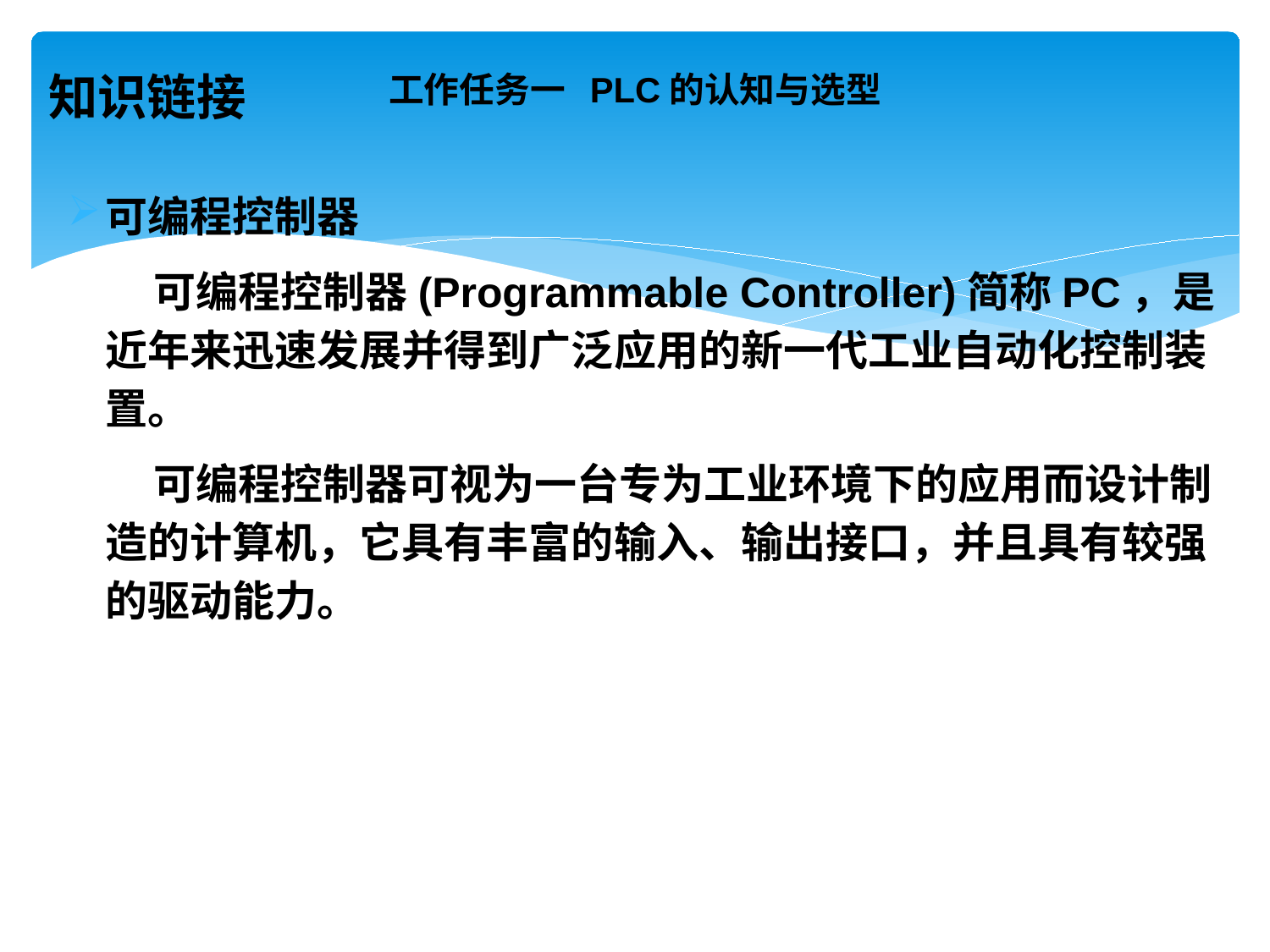

# 工作任务一  PLC的认知与选型
知识链接
可编程控制器
        可编程控制器(Programmable Controller)简称PC，是近年来迅速发展并得到广泛应用的新一代工业自动化控制装置。
        可编程控制器可视为一台专为工业环境下的应用而设计制造的计算机，它具有丰富的输入、输出接口，并且具有较强的驱动能力。